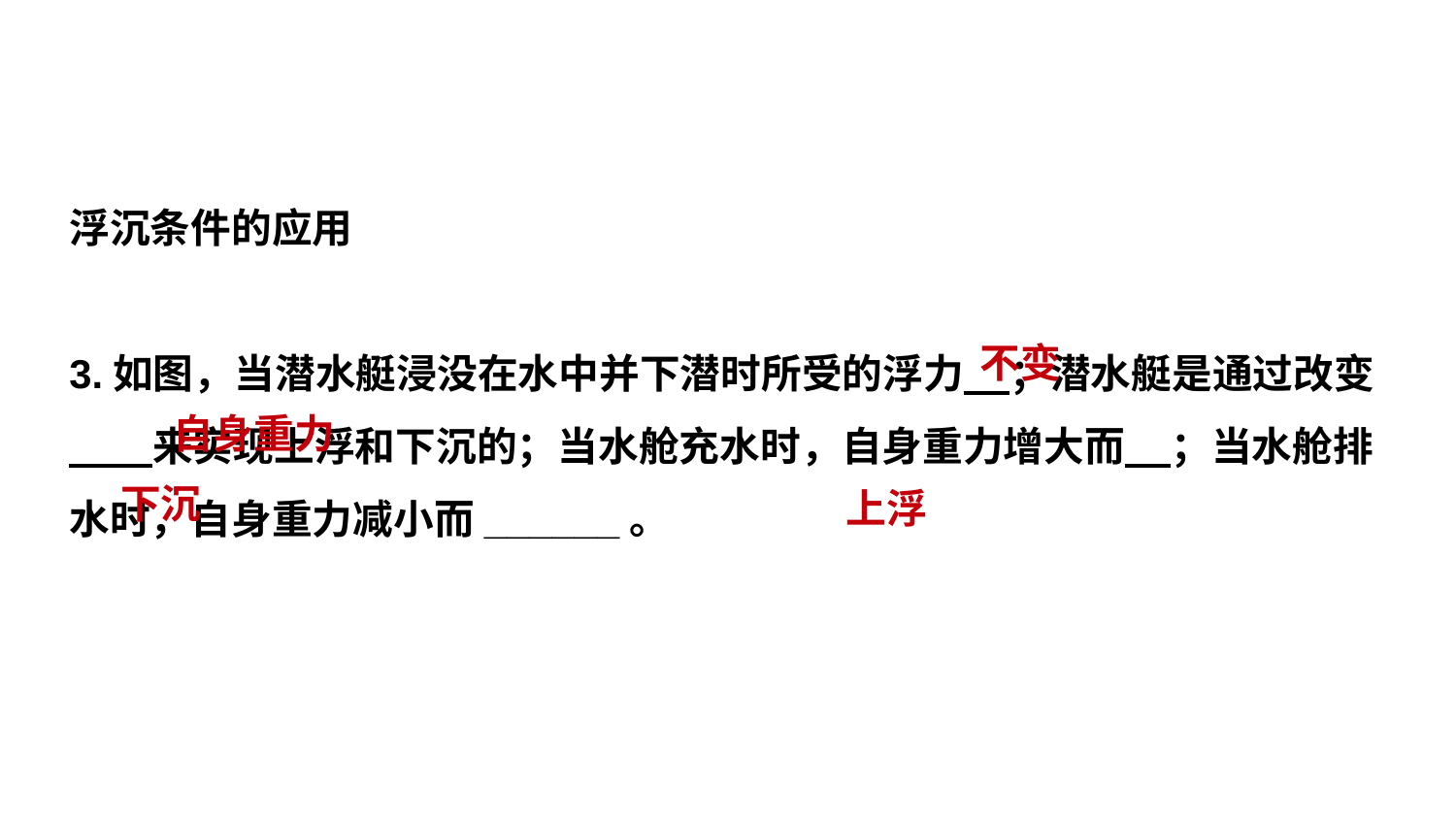

浮沉条件的应用

3.如图，当潜水艇浸没在水中并下潜时所受的浮力     ；潜水艇是通过改变          来实现上浮和下沉的；当水舱充水时，自身重力增大而     ；当水舱排水时，自身重力减小而______。
不变
自身重力
下沉
上浮